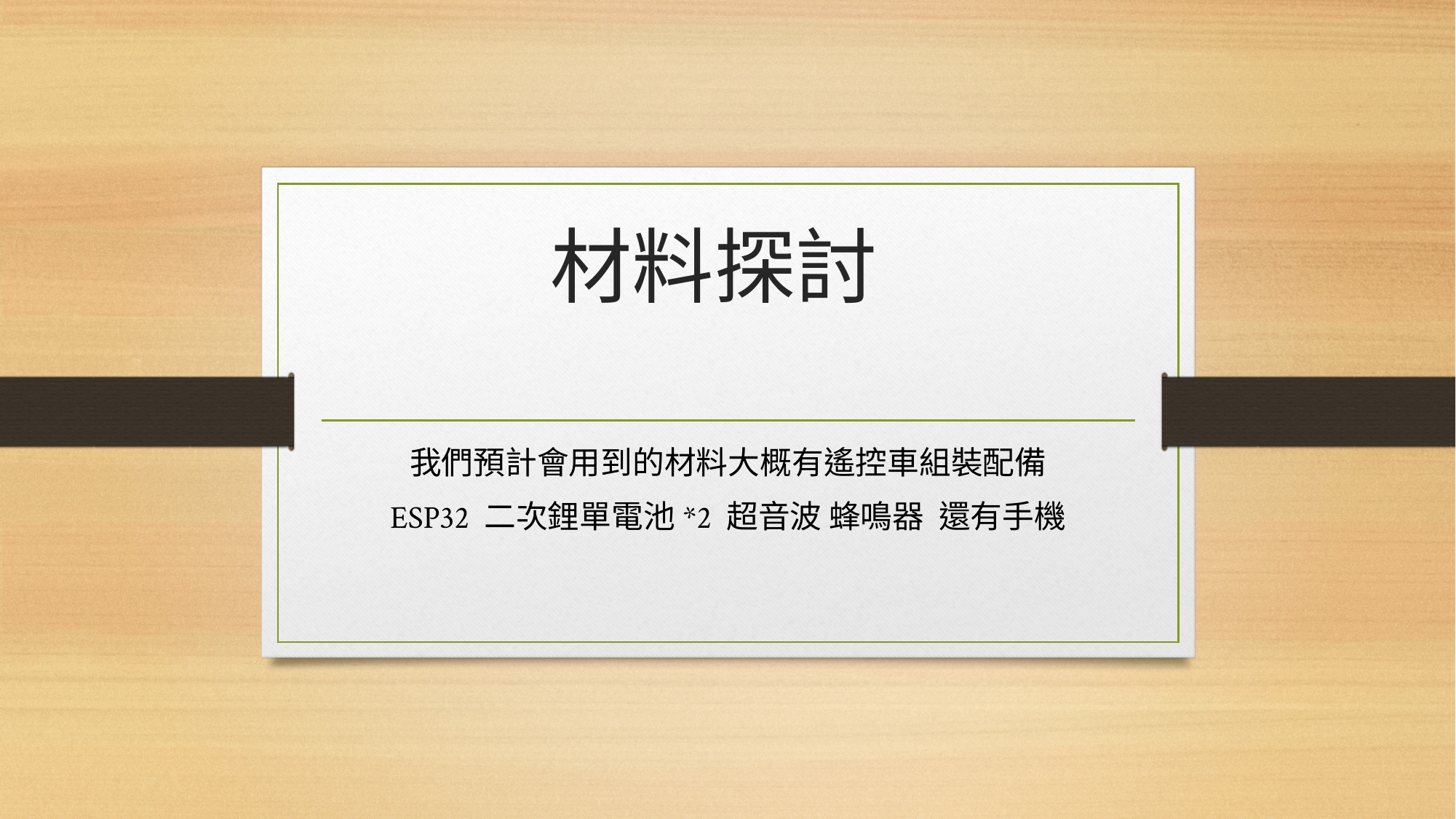

# 材料探討
我們預計會用到的材料大概有遙控車組裝配備
ESP32 二次鋰單電池*2 超音波 蜂鳴器  還有手機